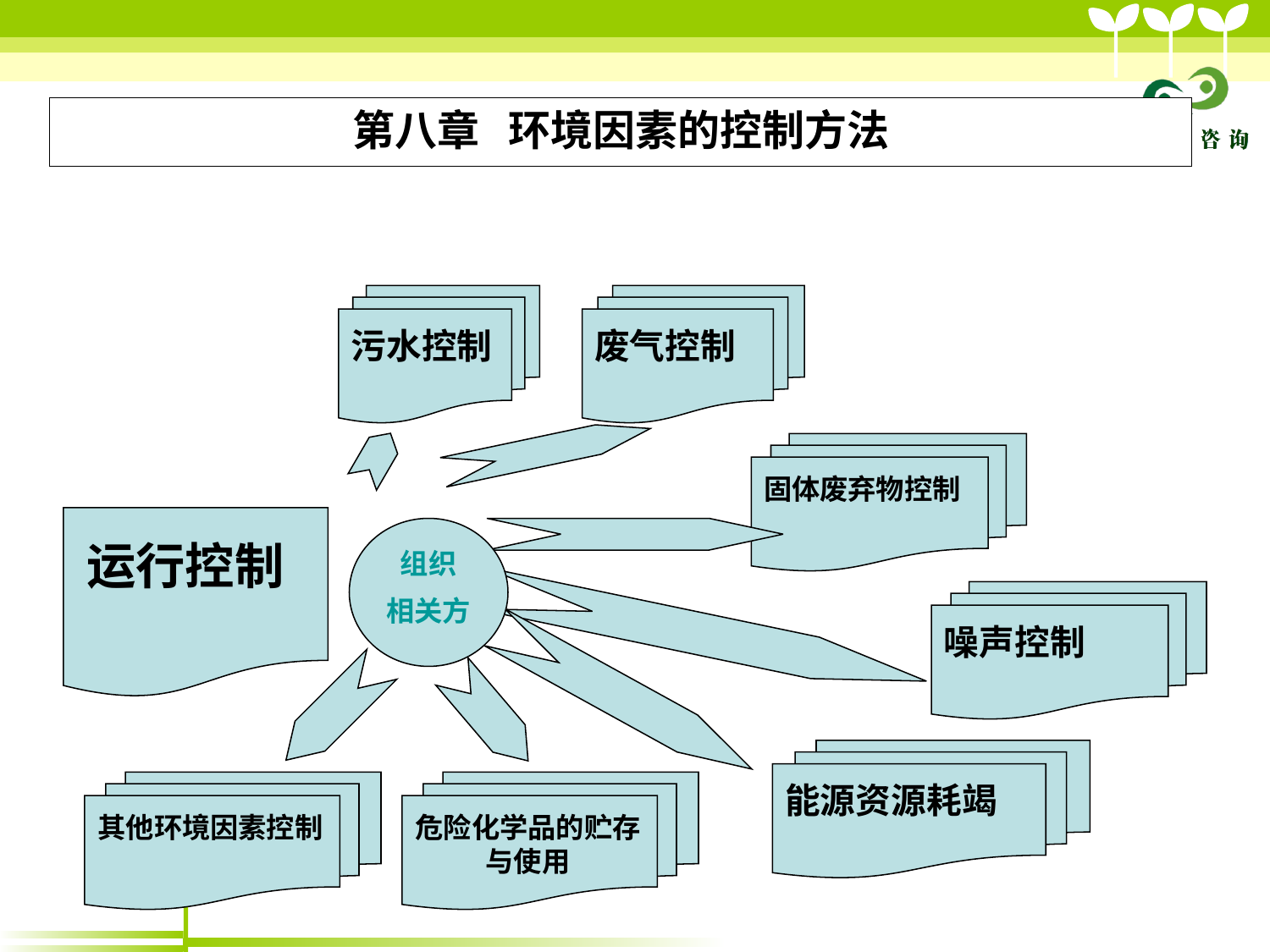

# 第八章   环境因素的控制方法

污水控制

废气控制

固体废弃物控制

运行控制
组织
相关方

噪声控制

能源资源耗竭

其他环境因素控制

危险化学品的贮存与使用